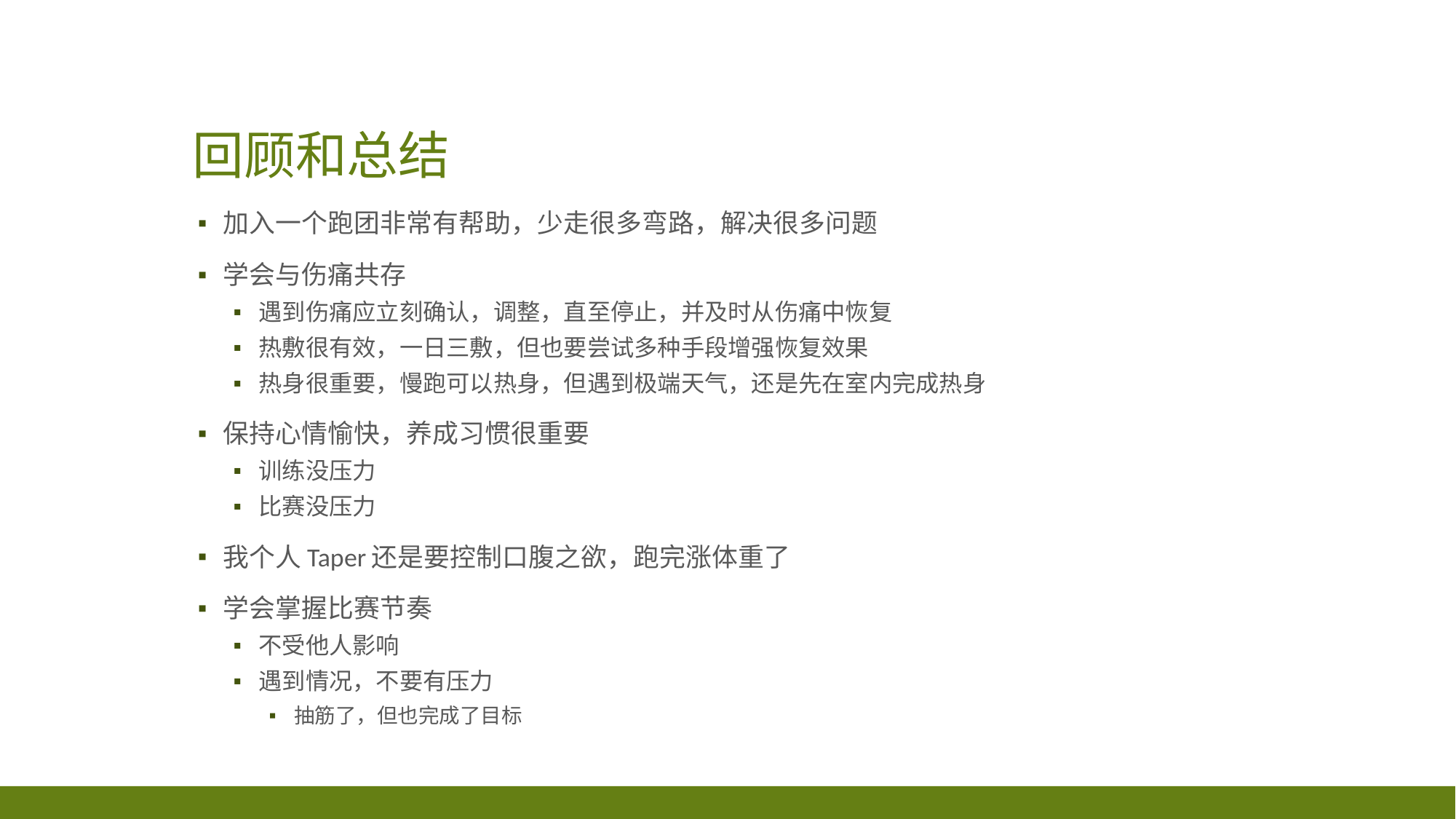

# 回顾和总结
加入一个跑团非常有帮助，少走很多弯路，解决很多问题
学会与伤痛共存
遇到伤痛应立刻确认，调整，直至停止，并及时从伤痛中恢复
热敷很有效，一日三敷，但也要尝试多种手段增强恢复效果
热身很重要，慢跑可以热身，但遇到极端天气，还是先在室内完成热身
保持心情愉快，养成习惯很重要
训练没压力
比赛没压力
我个人Taper还是要控制口腹之欲，跑完涨体重了
学会掌握比赛节奏
不受他人影响
遇到情况，不要有压力
抽筋了，但也完成了目标